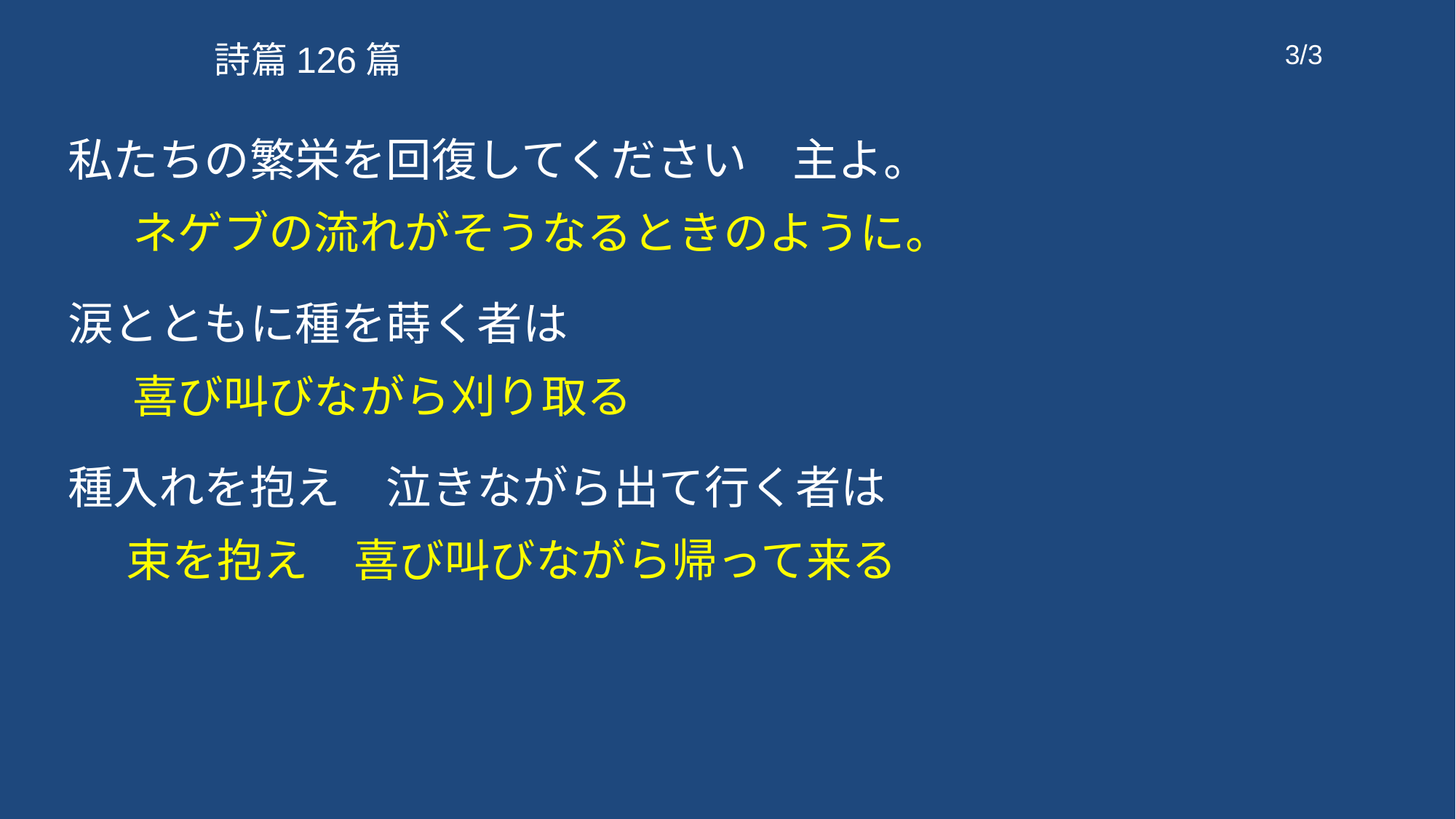

3/3
詩篇126篇
私たちの繁栄を回復してください　主よ。
ネゲブの流れがそうなるときのように。
涙とともに種を蒔く者は
喜び叫びながら刈り取る
種入れを抱え　泣きながら出て行く者は
束を抱え　喜び叫びながら帰って来る